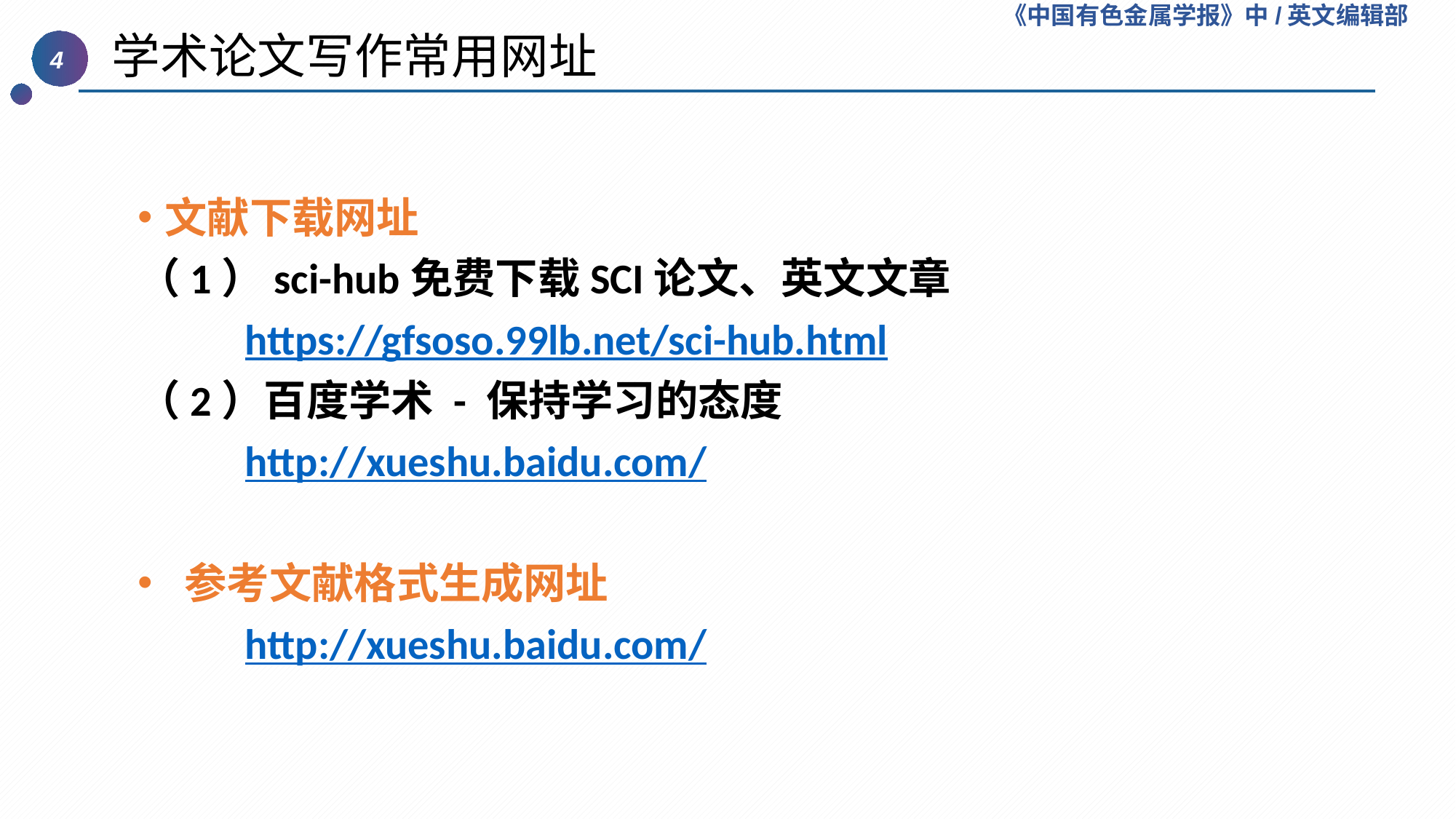

《中国有色金属学报》中/英文编辑部

      学术论文写作常用网址

4

文献下载网址
（1）sci-hub免费下载SCI论文、英文文章
https://gfsoso.99lb.net/sci-hub.html
（2）百度学术 - 保持学习的态度
http://xueshu.baidu.com/

 参考文献格式生成网址
http://xueshu.baidu.com/